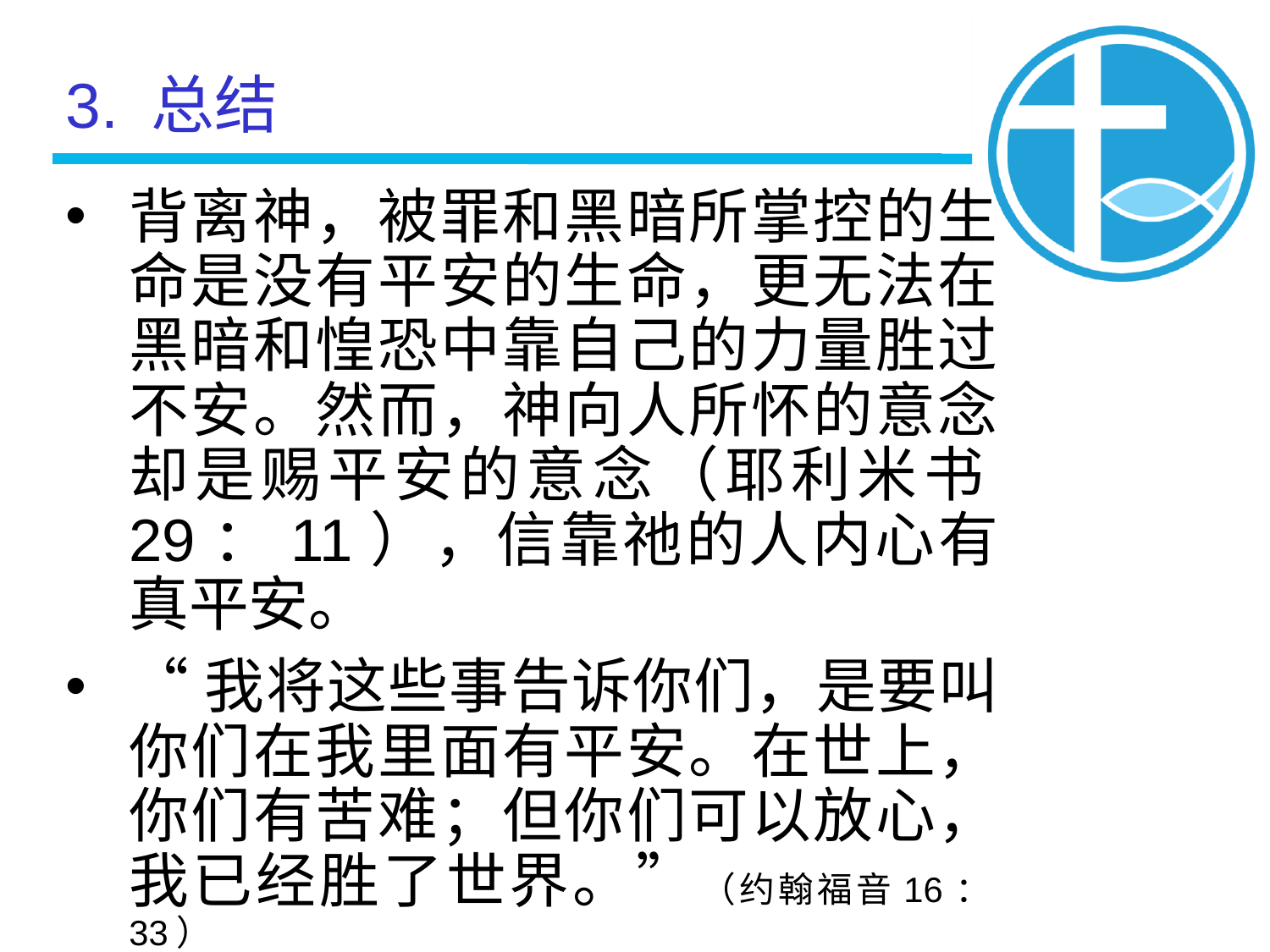

3. 总结
背离神，被罪和黑暗所掌控的生命是没有平安的生命，更无法在黑暗和惶恐中靠自己的力量胜过不安。然而，神向人所怀的意念却是赐平安的意念（耶利米书29：11），信靠祂的人内心有真平安。
“我将这些事告诉你们，是要叫 你们在我里面有平安。在世上， 你们有苦难；但你们可以放心， 我已经胜了世界。”（约翰福音16：33）